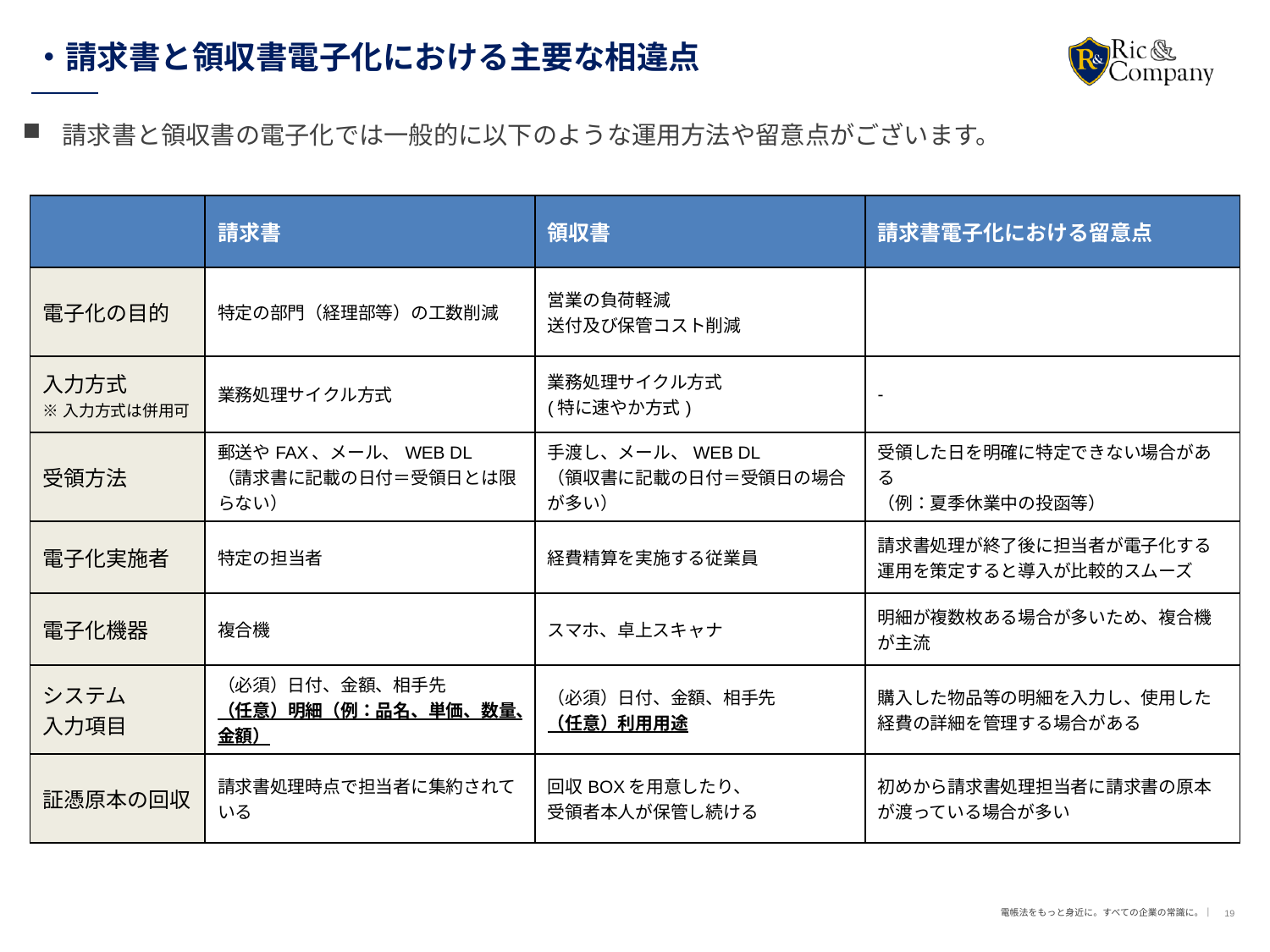

# ・請求書と領収書電子化における主要な相違点
請求書と領収書の電子化では一般的に以下のような運用方法や留意点がございます。
|  | 請求書 | 領収書 | 請求書電子化における留意点 |
| --- | --- | --- | --- |
| 電子化の目的 | 特定の部門（経理部等）の工数削減 | 営業の負荷軽減 送付及び保管コスト削減 |  |
| 入力方式 ※入力方式は併用可 | 業務処理サイクル方式 | 業務処理サイクル方式 (特に速やか方式) | - |
| 受領方法 | 郵送やFAX、メール、WEB DL （請求書に記載の日付＝受領日とは限らない） | 手渡し、メール、WEB DL （領収書に記載の日付＝受領日の場合が多い） | 受領した日を明確に特定できない場合がある （例：夏季休業中の投函等） |
| 電子化実施者 | 特定の担当者 | 経費精算を実施する従業員 | 請求書処理が終了後に担当者が電子化する運用を策定すると導入が比較的スムーズ |
| 電子化機器 | 複合機 | スマホ、卓上スキャナ | 明細が複数枚ある場合が多いため、複合機が主流 |
| システム 入力項目 | （必須）日付、金額、相手先 （任意）明細（例：品名、単価、数量、金額） | （必須）日付、金額、相手先 （任意）利用用途 | 購入した物品等の明細を入力し、使用した経費の詳細を管理する場合がある |
| 証憑原本の回収 | 請求書処理時点で担当者に集約されている | 回収BOXを用意したり、 受領者本人が保管し続ける | 初めから請求書処理担当者に請求書の原本が渡っている場合が多い |